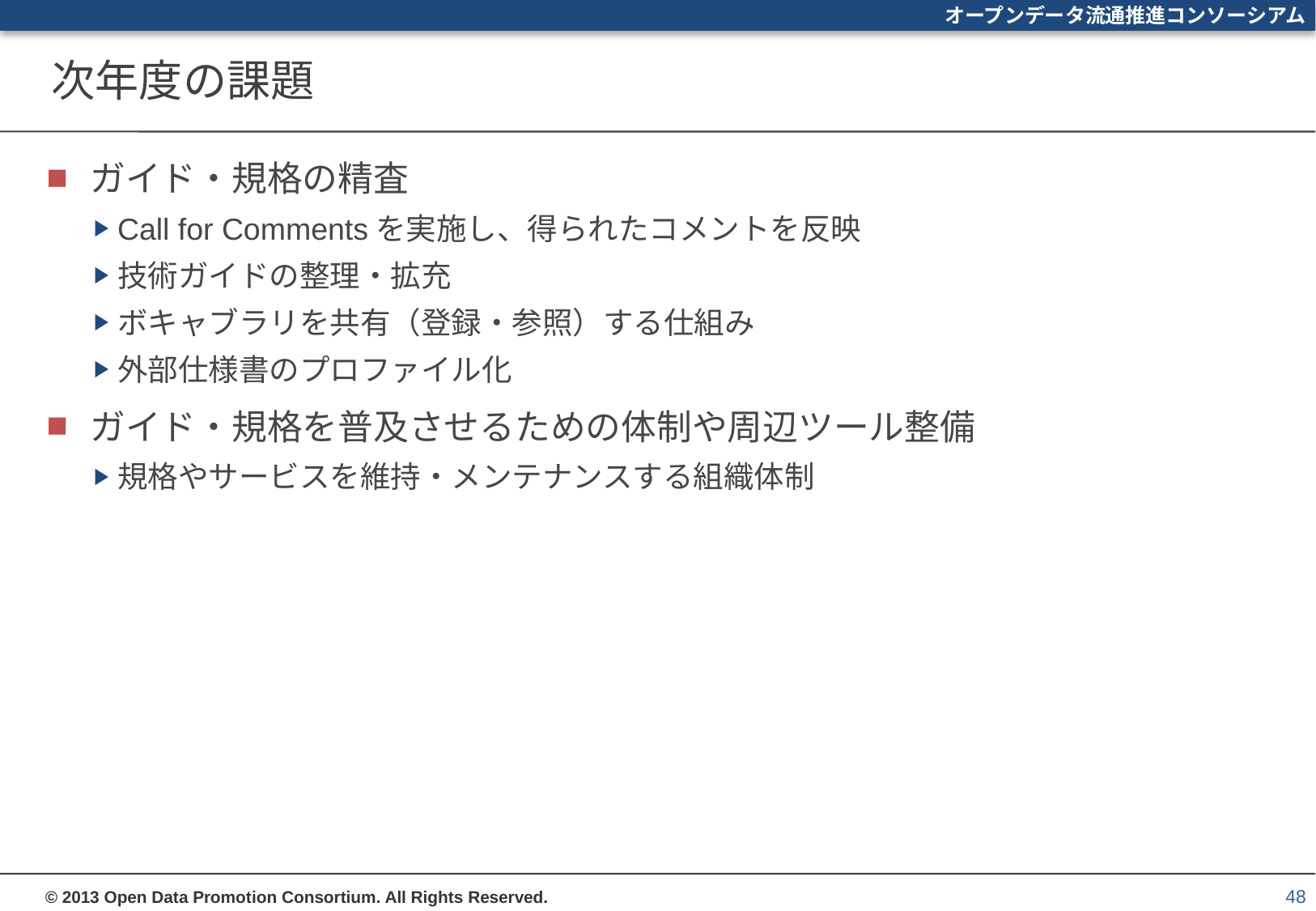

# 次年度の課題
ガイド・規格の精査
Call for Commentsを実施し、得られたコメントを反映
技術ガイドの整理・拡充
ボキャブラリを共有（登録・参照）する仕組み
外部仕様書のプロファイル化
ガイド・規格を普及させるための体制や周辺ツール整備
規格やサービスを維持・メンテナンスする組織体制
48